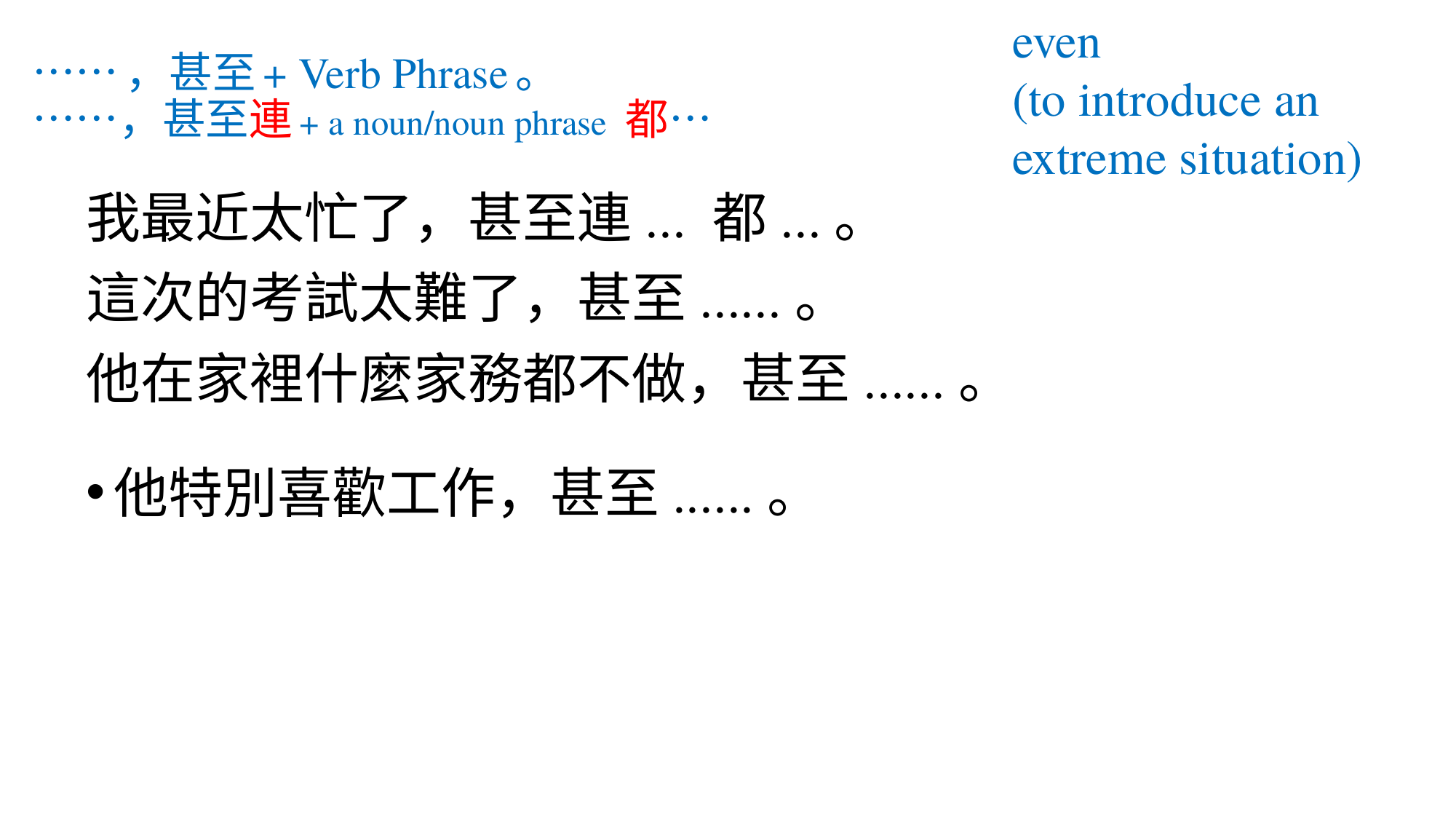

even
(to introduce an extreme situation)
# ……，甚至+ Verb Phrase。 ……，甚至連+ a noun/noun phrase 都…
我最近太忙了，甚至連... 都...。
這次的考試太難了，甚至......。
他在家裡什麼家務都不做，甚至......。
他特別喜歡工作，甚至......。